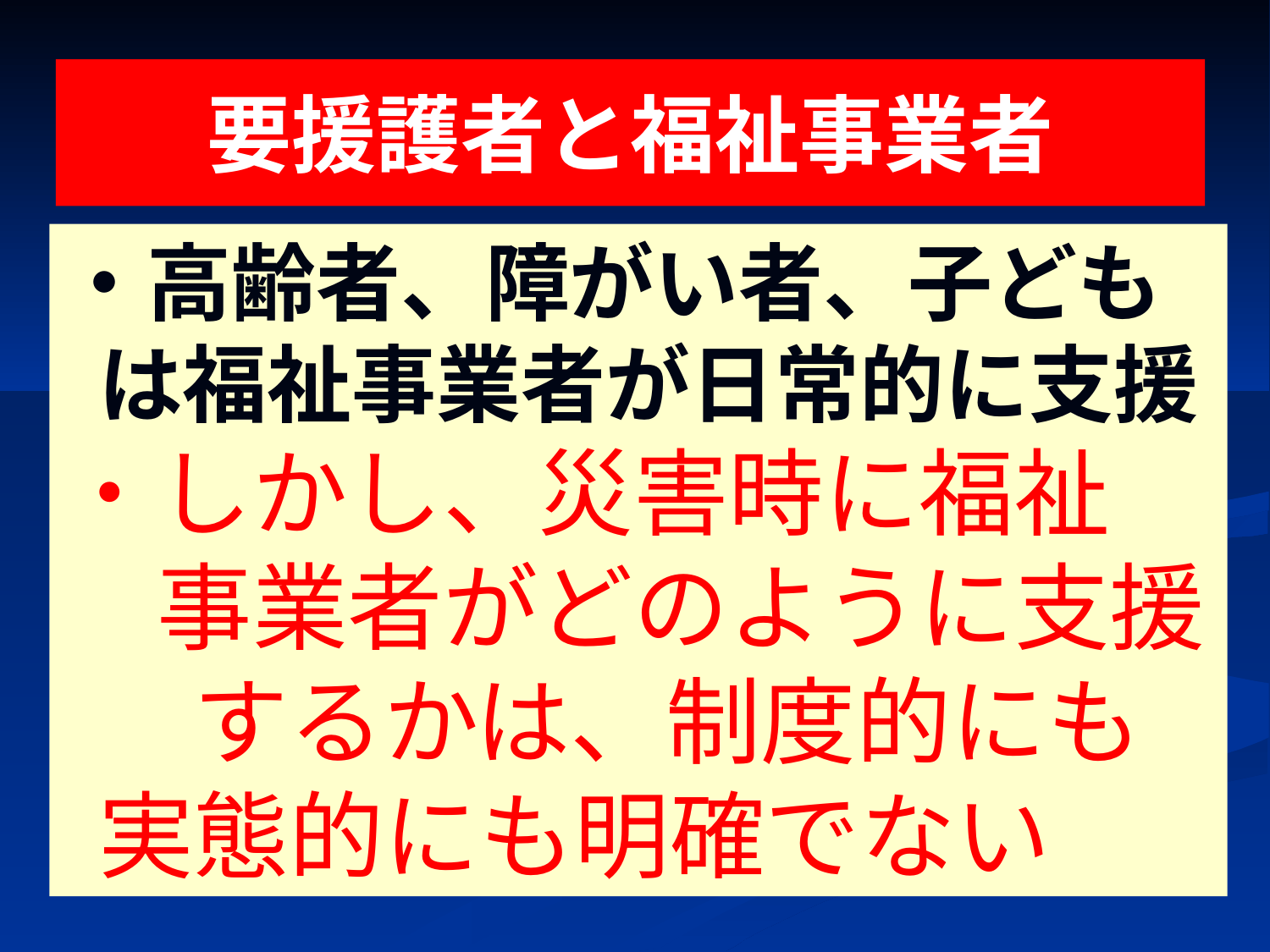

# 要援護者と福祉事業者
・高齢者、障がい者、子どもは福祉事業者が日常的に支援
・しかし、災害時に福祉
　事業者がどのように支援　するかは、制度的にも実態的にも明確でない